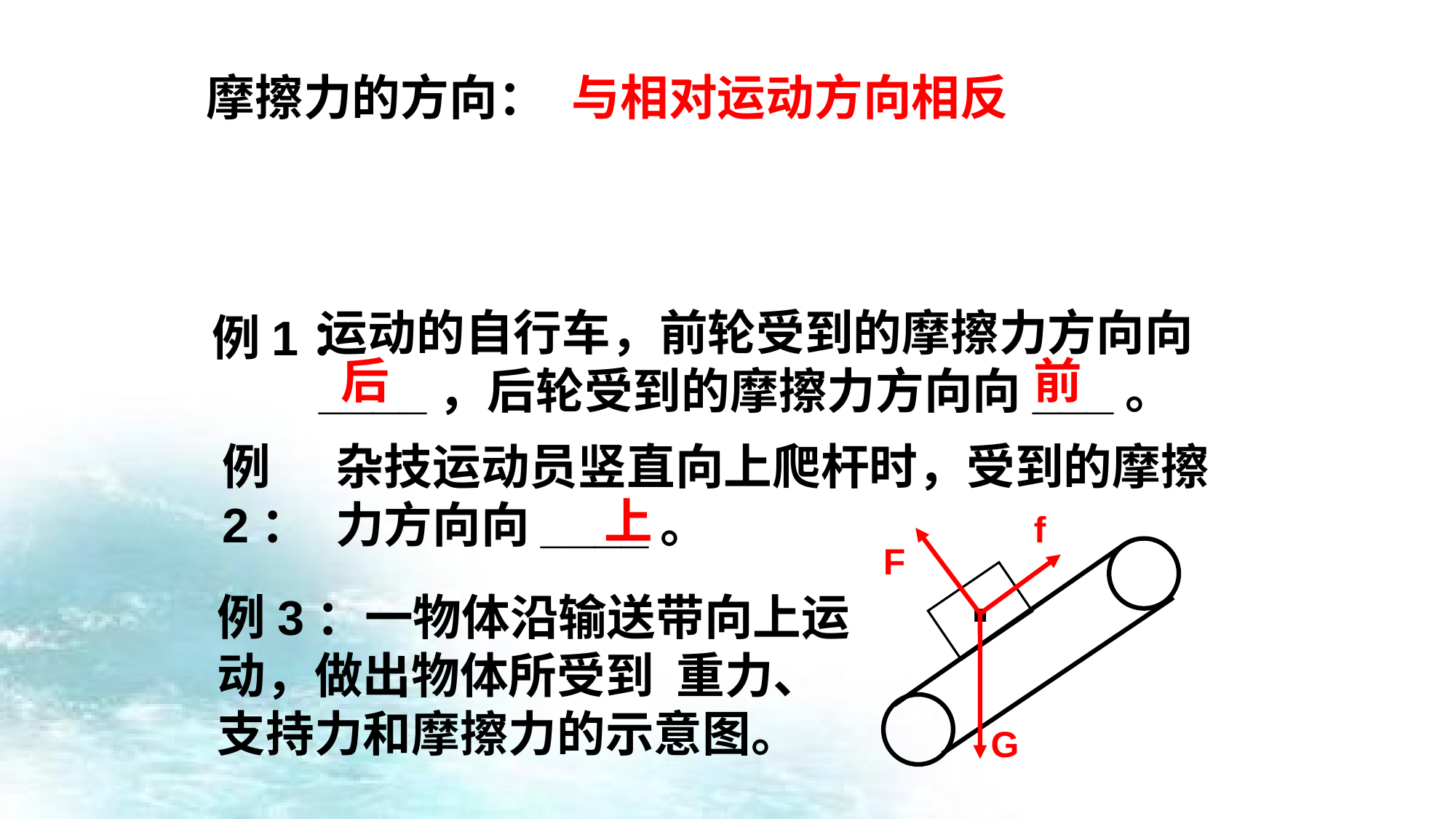

摩擦力的方向：
与相对运动方向相反
运动的自行车，前轮受到的摩擦力方向向____，后轮受到的摩擦力方向向___。
例1：
后
前
例2：
杂技运动员竖直向上爬杆时，受到的摩擦力方向向____。
上
.
f

F

例3：一物体沿输送带向上运动，做出物体所受到  重力、支持力和摩擦力的示意图。

G